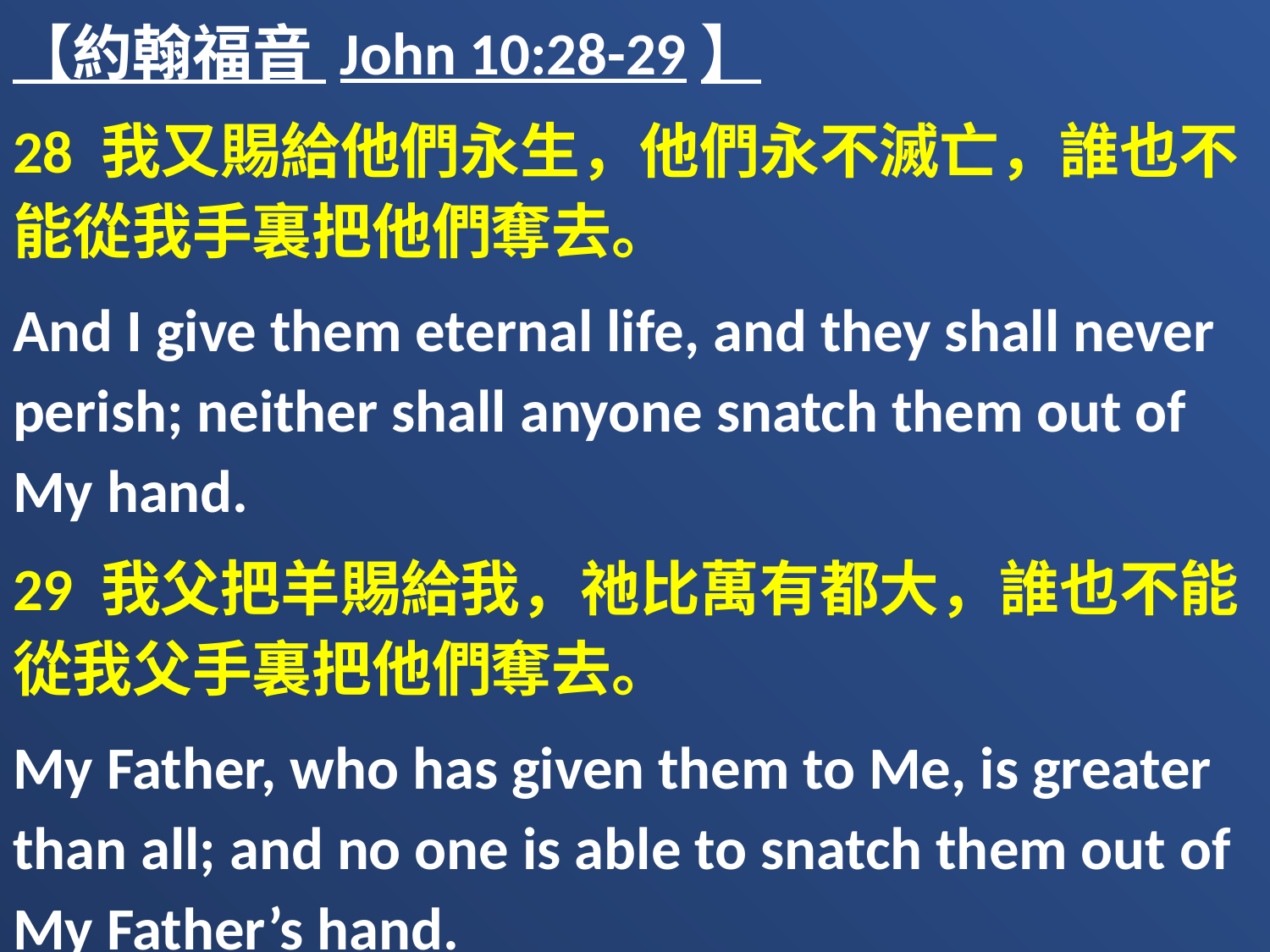

【約翰福音 John 10:28-29】
28 我又賜給他們永生，他們永不滅亡，誰也不能從我手裏把他們奪去。
And I give them eternal life, and they shall never perish; neither shall anyone snatch them out of My hand.
29 我父把羊賜給我，祂比萬有都大，誰也不能從我父手裏把他們奪去。
My Father, who has given them to Me, is greater than all; and no one is able to snatch them out of My Father’s hand.